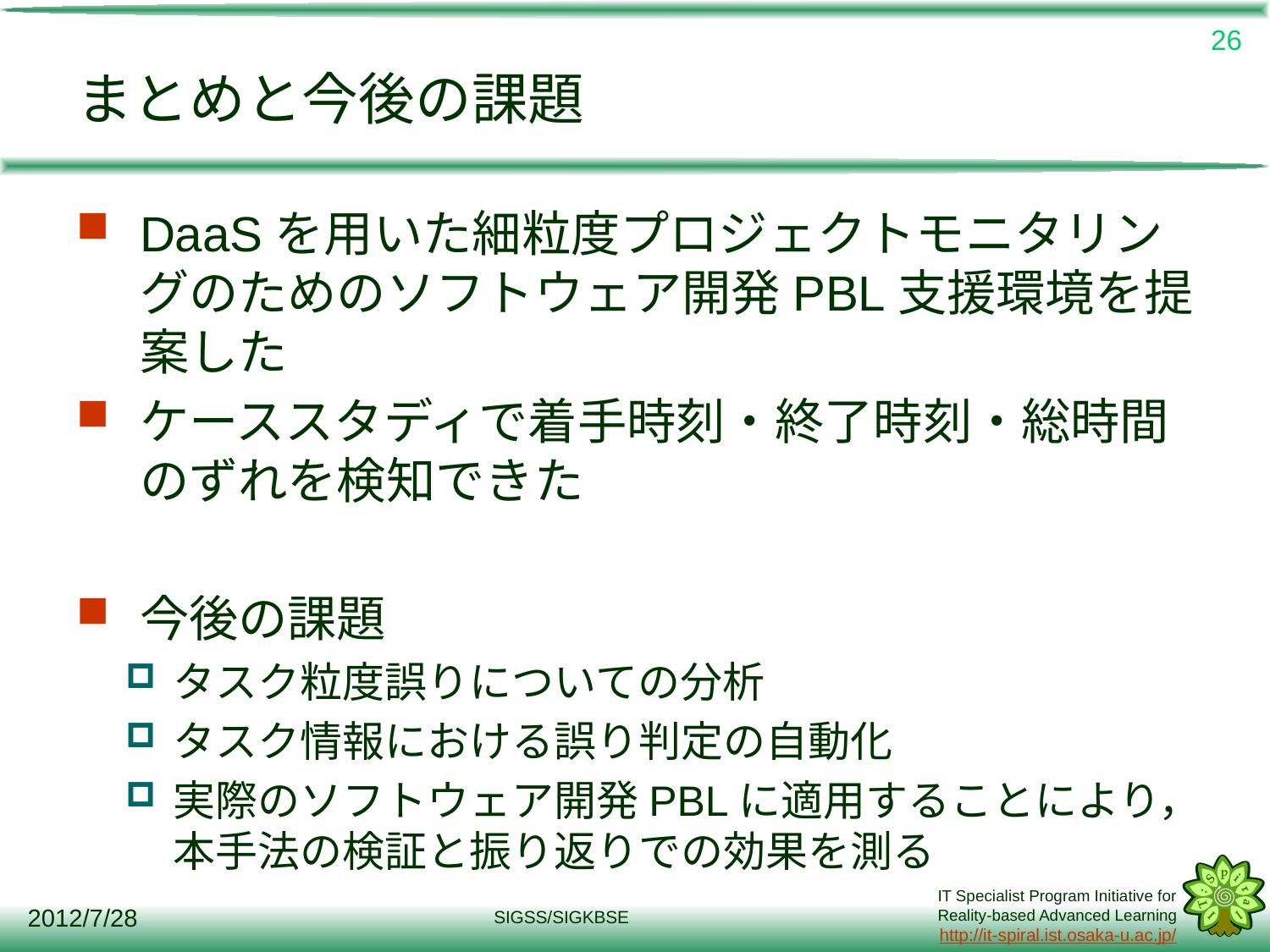

26
# まとめと今後の課題
DaaSを用いた細粒度プロジェクトモニタリングのためのソフトウェア開発PBL支援環境を提案した
ケーススタディで着手時刻・終了時刻・総時間のずれを検知できた

今後の課題
タスク粒度誤りについての分析
タスク情報における誤り判定の自動化
実際のソフトウェア開発PBLに適用することにより，本手法の検証と振り返りでの効果を測る
2012/7/28
SIGSS/SIGKBSE